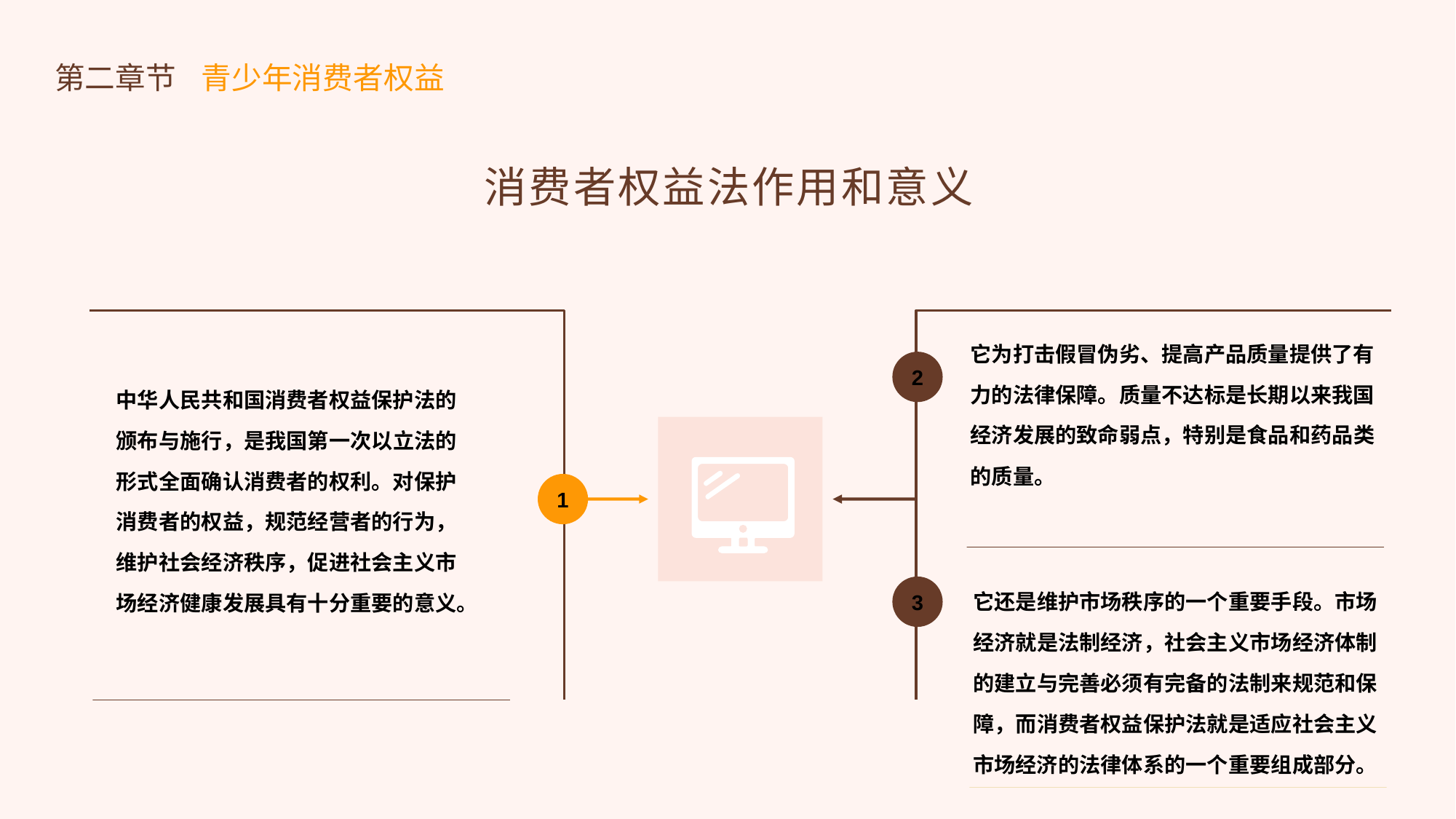

第二章节
青少年消费者权益
消费者权益法作用和意义

它为打击假冒伪劣、提高产品质量提供了有力的法律保障。质量不达标是长期以来我国经济发展的致命弱点，特别是食品和药品类的质量。
2
中华人民共和国消费者权益保护法的颁布与施行，是我国第一次以立法的形式全面确认消费者的权利。对保护消费者的权益，规范经营者的行为，维护社会经济秩序，促进社会主义市场经济健康发展具有十分重要的意义。

1

它还是维护市场秩序的一个重要手段。市场经济就是法制经济，社会主义市场经济体制的建立与完善必须有完备的法制来规范和保障，而消费者权益保护法就是适应社会主义市场经济的法律体系的一个重要组成部分。
3